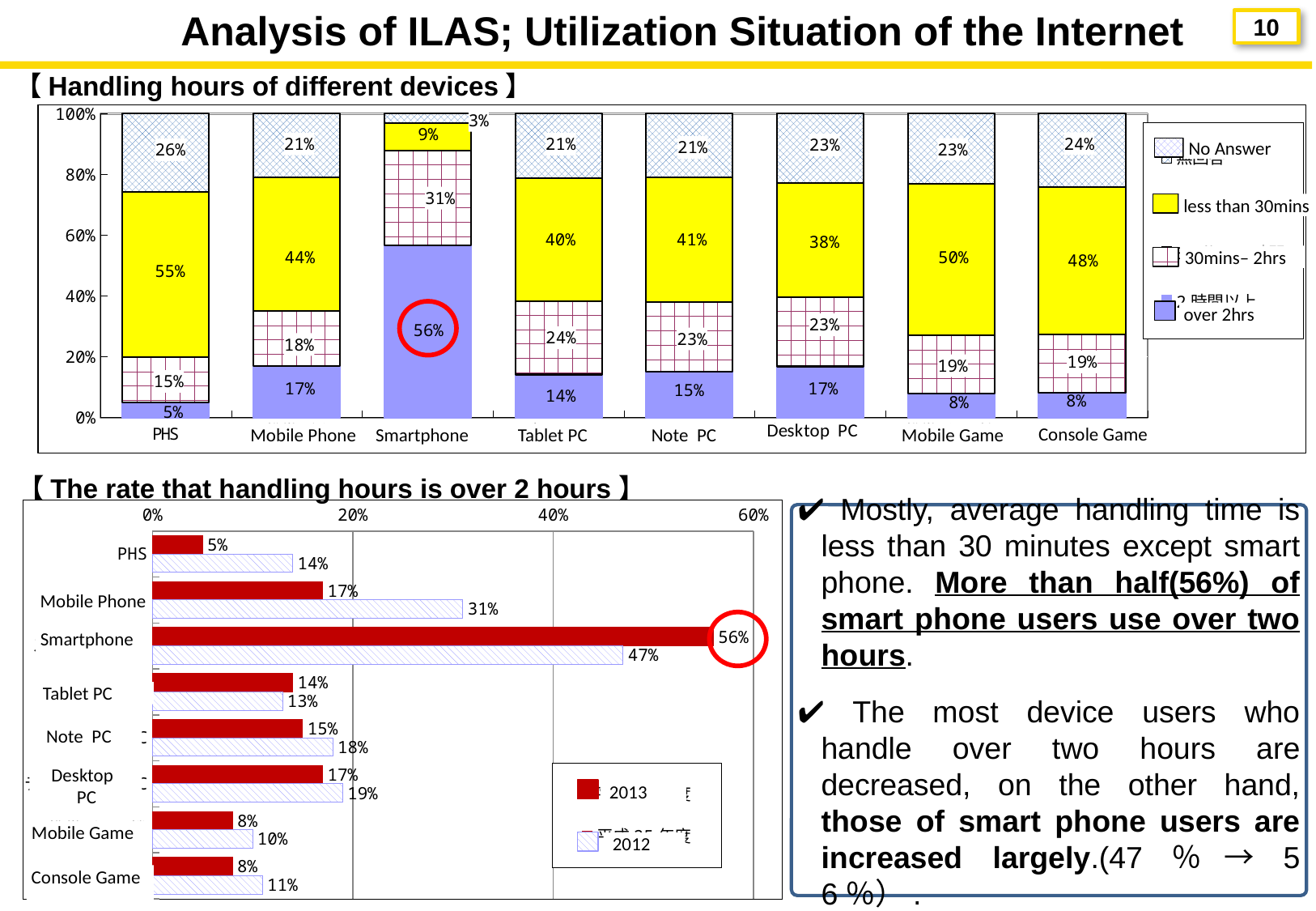

Analysis of ILAS; Utilization Situation of the Internet
10
【Handling hours of different devices】

### Chart

| Category | 2時間以上 | 30分～1時間 | 30分未満 | 無回答 |
|---|---|---|---|---|
| PHS | 5.0 | 15.0 | 55.0 | 26.0 |
| 携帯電話 | 17.0 | 18.0 | 44.0 | 21.0 |
| スマートフォン | 56.0 | 31.0 | 9.0 | 3.0 |
| タブレットＰＣ | 14.0 | 24.0 | 40.0 | 21.0 |
| ノートＰＣ | 15.0 | 23.0 | 41.0 | 21.0 |
| デスクトップＰＣ | 17.0 | 23.0 | 38.0 | 23.0 |
| 携帯ゲーム機 | 8.0 | 19.0 | 50.0 | 23.0 |
| 固定ゲーム機 | 8.0 | 19.0 | 48.0 | 24.0 |
No Answer

less than 30mins
30mins– 2hrs

over 2hrs
Console Game
Mobile Phone
Smartphone
  Tablet PC
Note  PC
Mobile Game
【The rate that handling hours is over 2 hours】

### Chart

| Category | 平成25年度 | 平成24年度 |
|---|---|---|
| PHS | 5.0 | 14.0 |
| 携帯電話 | 17.0 | 31.0 |
| スマートフォン | 56.0 | 47.0 |
| タブレットPC | 14.0 | 13.0 |
| ノートPC | 15.0 | 18.0 |
| デスクトップPC | 17.0 | 19.0 |
| 携帯ゲーム機 | 8.0 | 10.0 |
| 固定ゲーム機 | 8.0 | 11.0 |
✔ Mostly, average handling time is less than 30 minutes except smart phone. More than half(56%) of smart phone users use over two hours.
✔ The most device users who handle over two hours are decreased, on the other hand, those of smart phone users are increased largely.(47％→56％）.
Mobile Phone

Smartphone

  Tablet PC
Note  PC

    Desktop
          PC

 2013
Mobile Game

 2012
Console Game